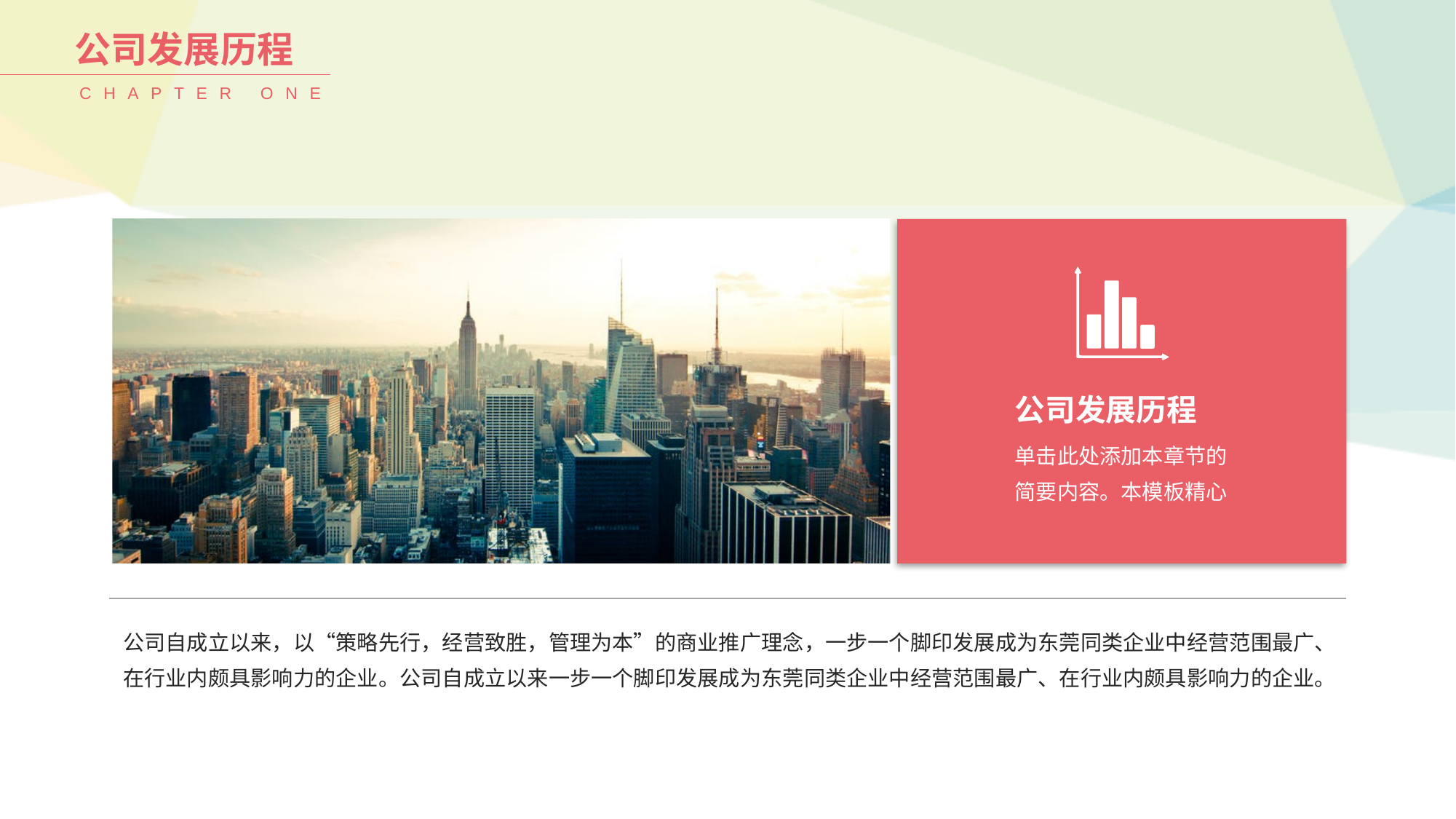

公司发展历程
CHAPTER ONE

公司发展历程
单击此处添加本章节的简要内容。本模板精心
公司自成立以来，以“策略先行，经营致胜，管理为本”的商业推广理念，一步一个脚印发展成为东莞同类企业中经营范围最广、在行业内颇具影响力的企业。公司自成立以来一步一个脚印发展成为东莞同类企业中经营范围最广、在行业内颇具影响力的企业。